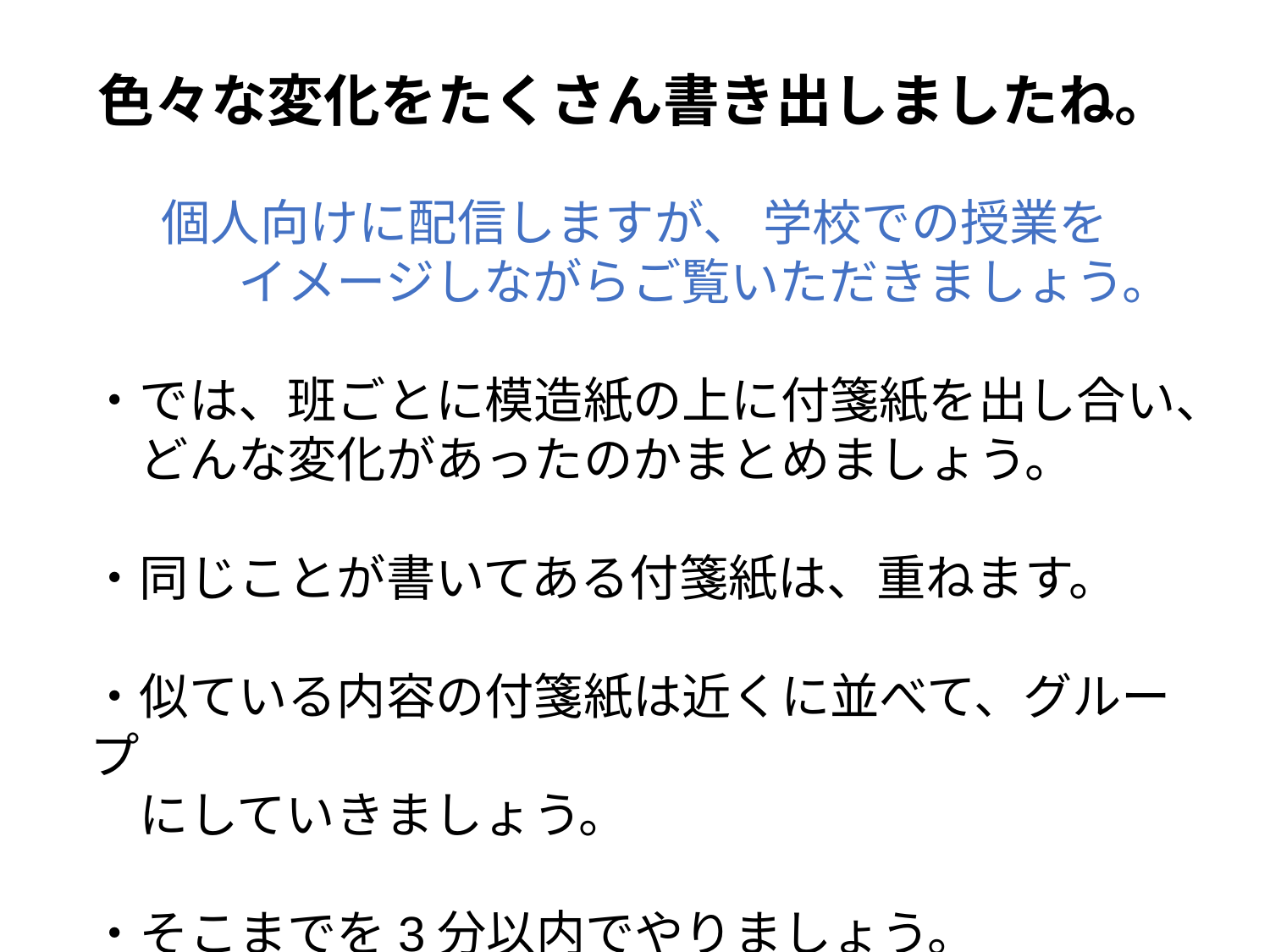

色々な変化をたくさん書き出しましたね。

個人向けに配信しますが、 学校での授業を
　　　イメージしながらご覧いただきましょう。

・では、班ごとに模造紙の上に付箋紙を出し合い、
　どんな変化があったのかまとめましょう。

・同じことが書いてある付箋紙は、重ねます。

・似ている内容の付箋紙は近くに並べて、グループ
　にしていきましょう。

・そこまでを3分以内でやりましょう。